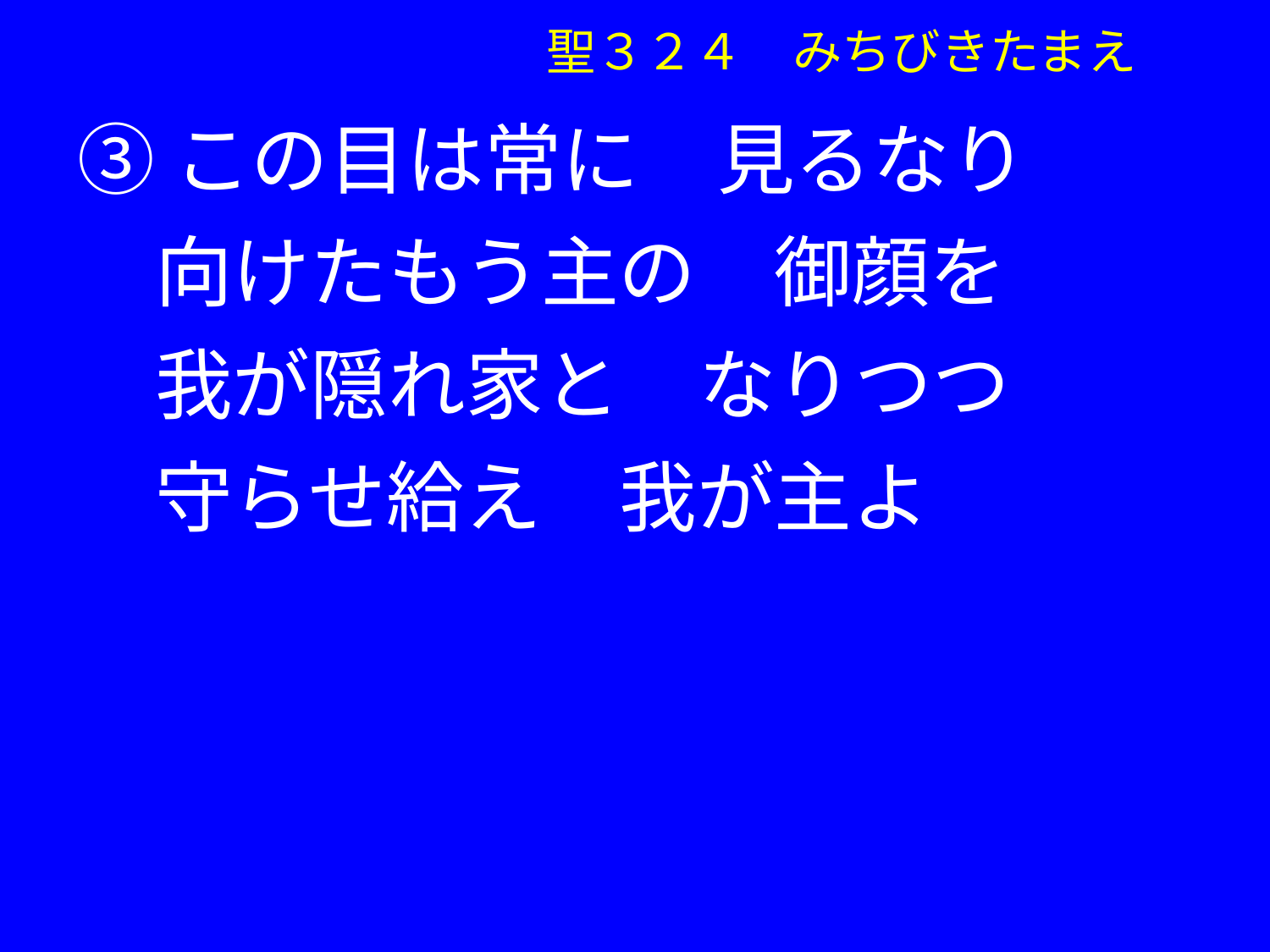

聖３２４　みちびきたまえ
③この目は常に　見るなり
　向けたもう主の　御顔を
　我が隠れ家と　なりつつ
　守らせ給え　我が主よ